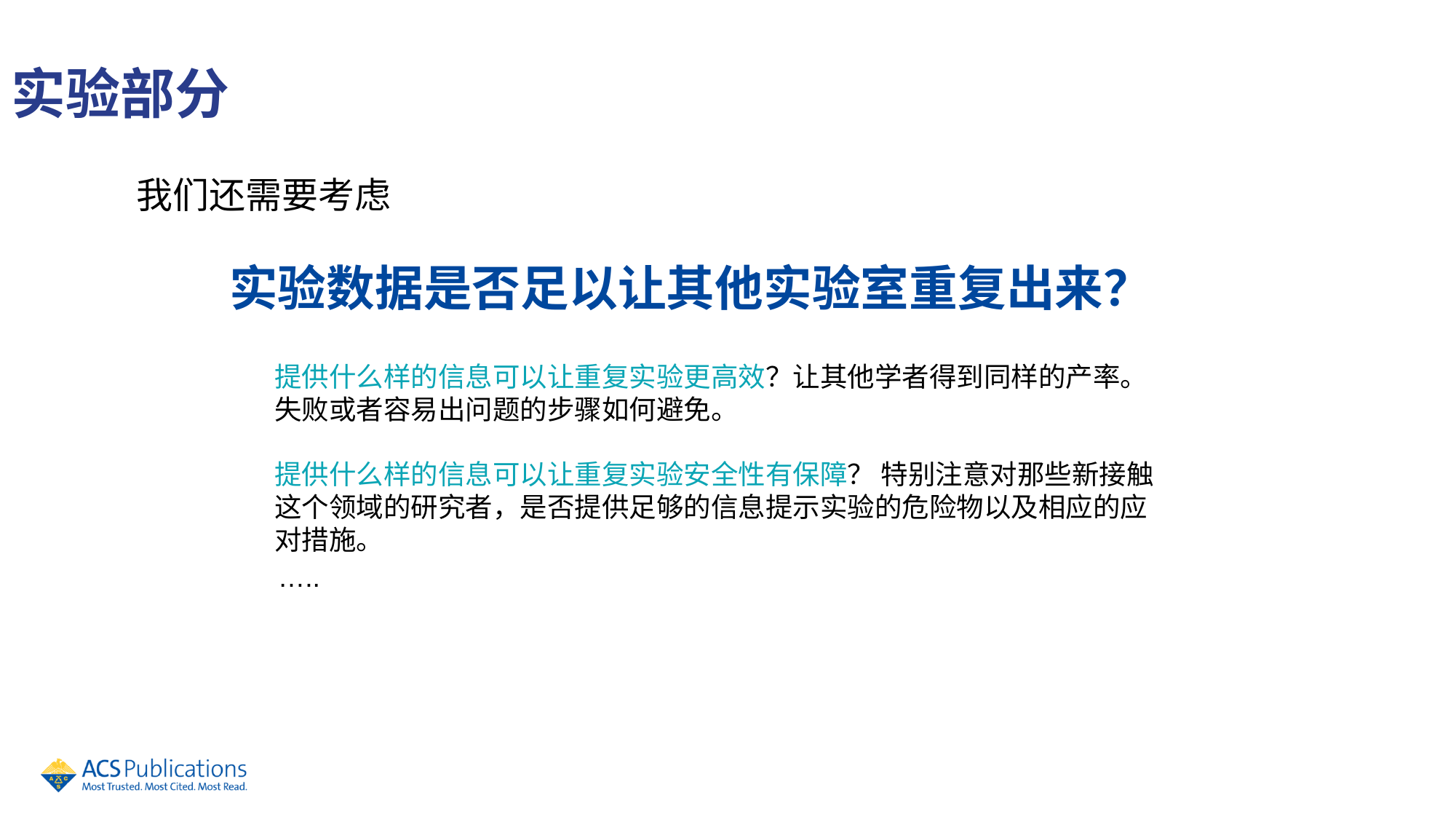

实验部分
我们还需要考虑
实验数据是否足以让其他实验室重复出来？
提供什么样的信息可以让重复实验更高效？让其他学者得到同样的产率。失败或者容易出问题的步骤如何避免。
提供什么样的信息可以让重复实验安全性有保障？ 特别注意对那些新接触这个领域的研究者，是否提供足够的信息提示实验的危险物以及相应的应对措施。
…..